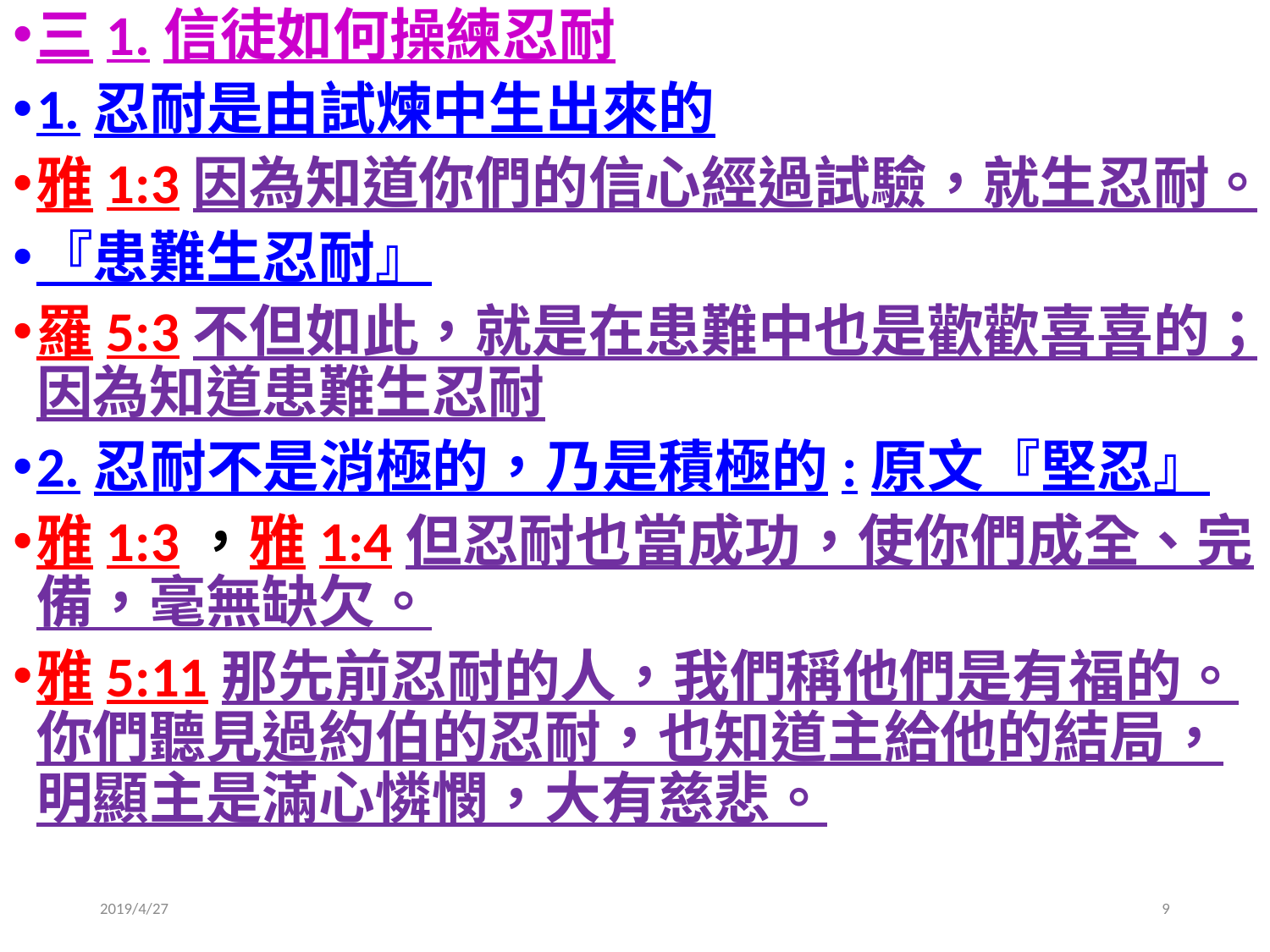

三1.信徒如何操練忍耐
1.忍耐是由試煉中生出來的
雅1:3因為知道你們的信心經過試驗，就生忍耐。
『患難生忍耐』
羅5:3不但如此，就是在患難中也是歡歡喜喜的；因為知道患難生忍耐
2.忍耐不是消極的，乃是積極的:原文『堅忍』
雅1:3，雅1:4但忍耐也當成功，使你們成全、完備，毫無缺欠。
雅5:11那先前忍耐的人，我們稱他們是有福的。你們聽見過約伯的忍耐，也知道主給他的結局，明顯主是滿心憐憫，大有慈悲。

2019/4/27
9